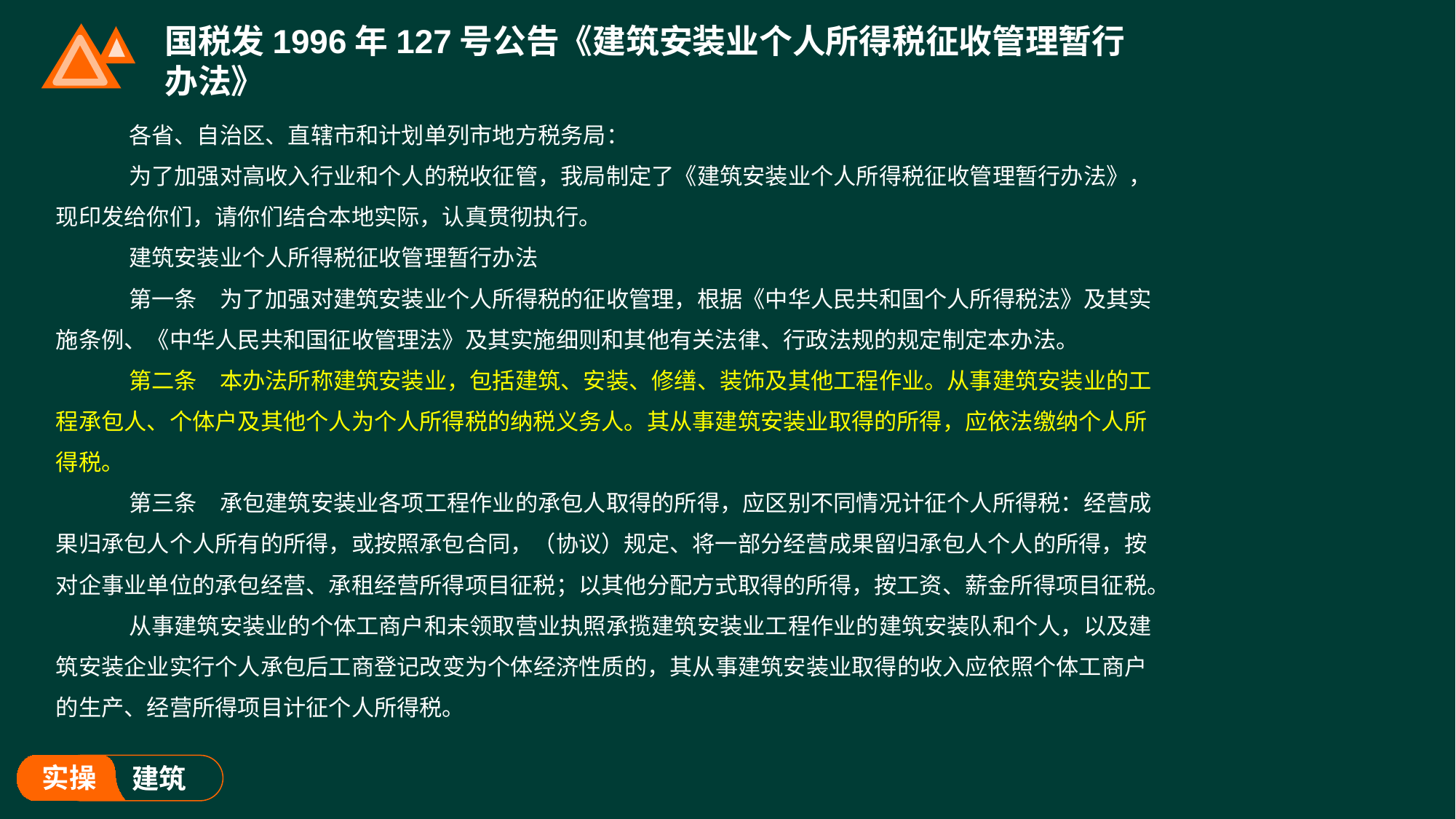

# 国税发1996年127号公告《建筑安装业个人所得税征收管理暂行办法》
各省、自治区、直辖市和计划单列市地方税务局：
为了加强对高收入行业和个人的税收征管，我局制定了《建筑安装业个人所得税征收管理暂行办法》，现印发给你们，请你们结合本地实际，认真贯彻执行。
建筑安装业个人所得税征收管理暂行办法
第一条　为了加强对建筑安装业个人所得税的征收管理，根据《中华人民共和国个人所得税法》及其实施条例、《中华人民共和国征收管理法》及其实施细则和其他有关法律、行政法规的规定制定本办法。
第二条　本办法所称建筑安装业，包括建筑、安装、修缮、装饰及其他工程作业。从事建筑安装业的工程承包人、个体户及其他个人为个人所得税的纳税义务人。其从事建筑安装业取得的所得，应依法缴纳个人所得税。
第三条　承包建筑安装业各项工程作业的承包人取得的所得，应区别不同情况计征个人所得税：经营成果归承包人个人所有的所得，或按照承包合同，（协议）规定、将一部分经营成果留归承包人个人的所得，按对企事业单位的承包经营、承租经营所得项目征税；以其他分配方式取得的所得，按工资、薪金所得项目征税。
从事建筑安装业的个体工商户和未领取营业执照承揽建筑安装业工程作业的建筑安装队和个人，以及建筑安装企业实行个人承包后工商登记改变为个体经济性质的，其从事建筑安装业取得的收入应依照个体工商户的生产、经营所得项目计征个人所得税。